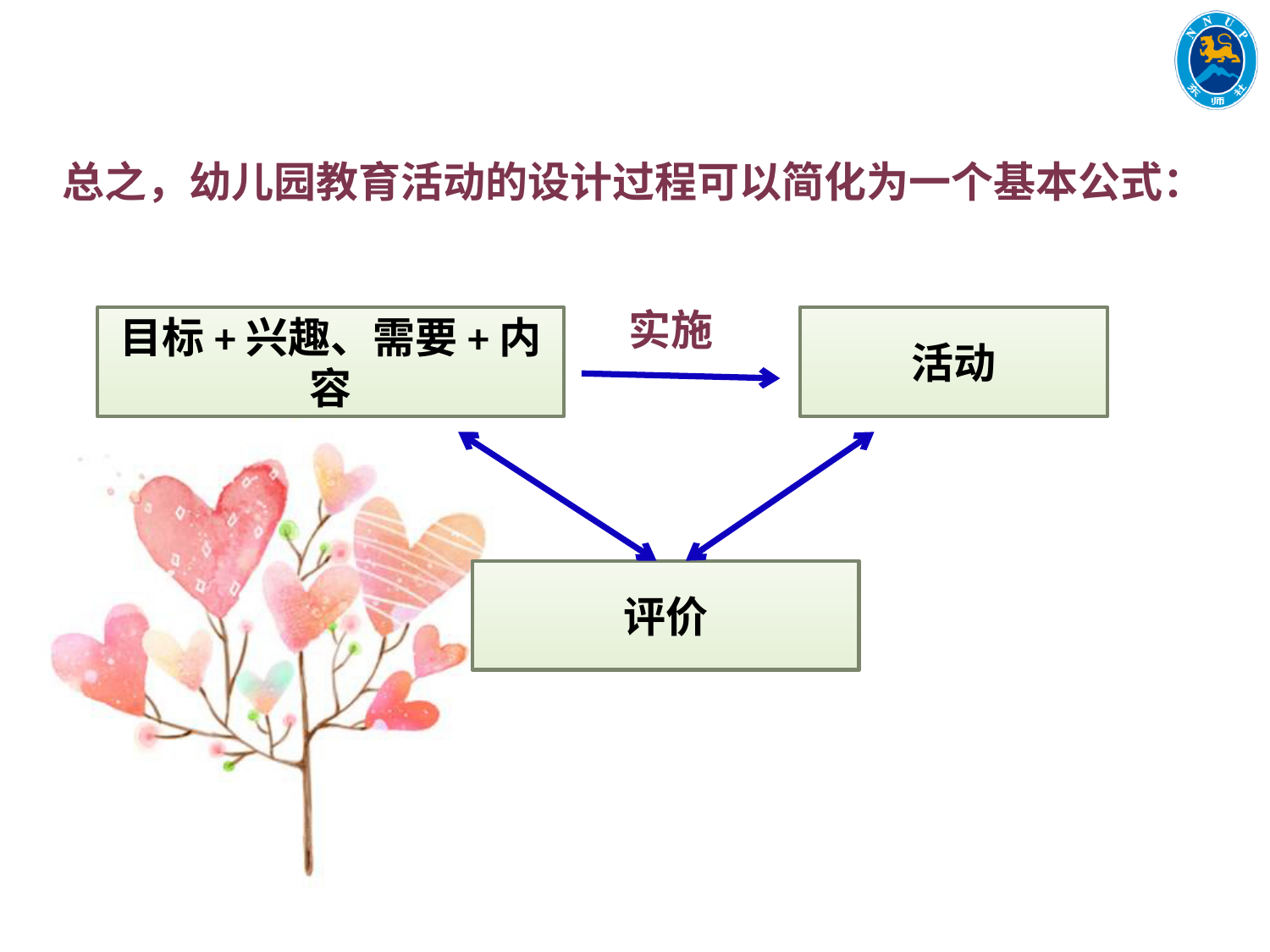

总之，幼儿园教育活动的设计过程可以简化为一个基本公式：
 实施
目标+兴趣、需要+内容
活动
评价